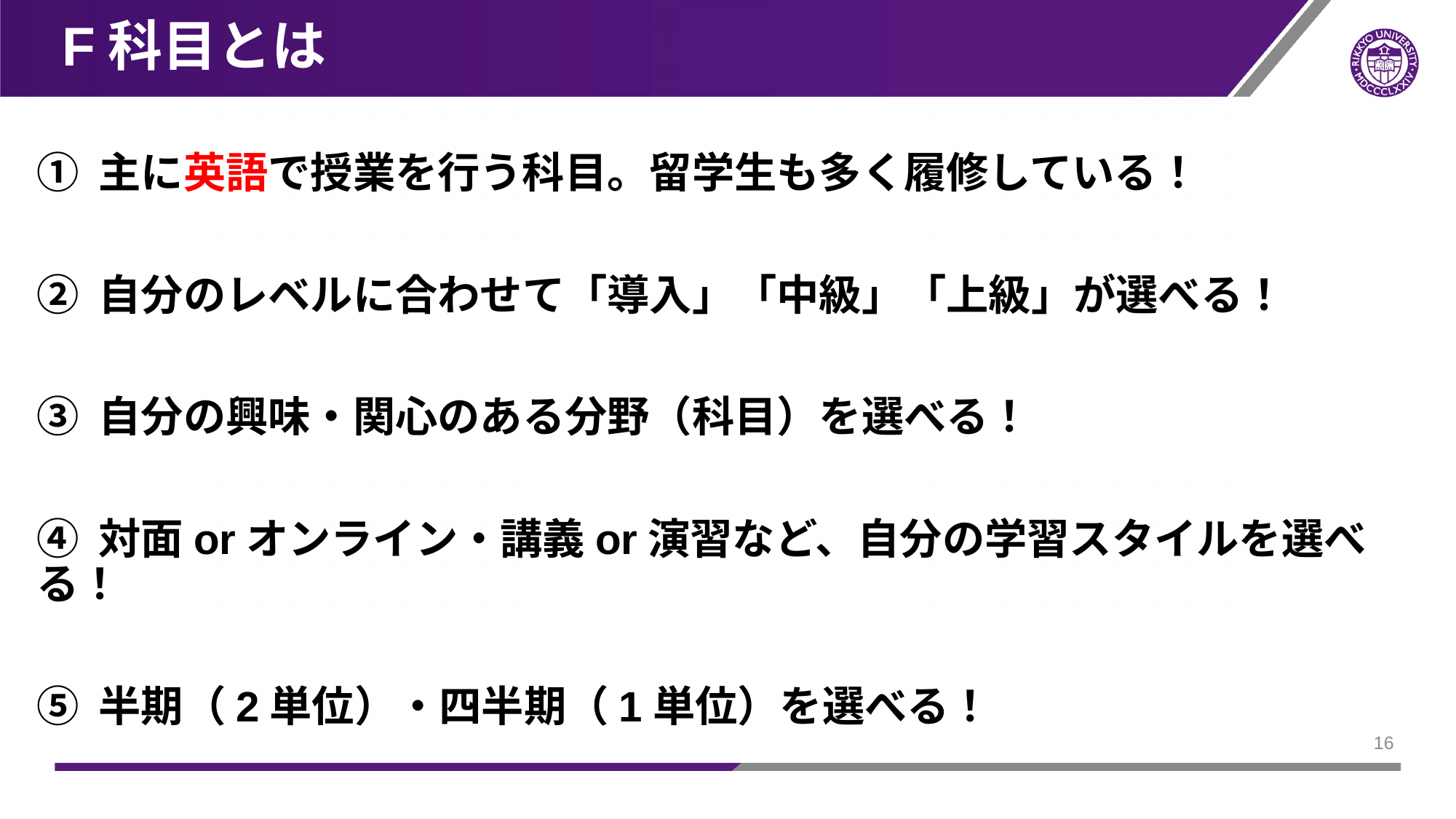

# F科目とは
① 主に英語で授業を行う科目。留学生も多く履修している！

② 自分のレベルに合わせて「導入」「中級」「上級」が選べる！

③ 自分の興味・関心のある分野（科目）を選べる！

④ 対面orオンライン・講義or演習など、自分の学習スタイルを選べる！

⑤ 半期（2単位）・四半期（1単位）を選べる！
16